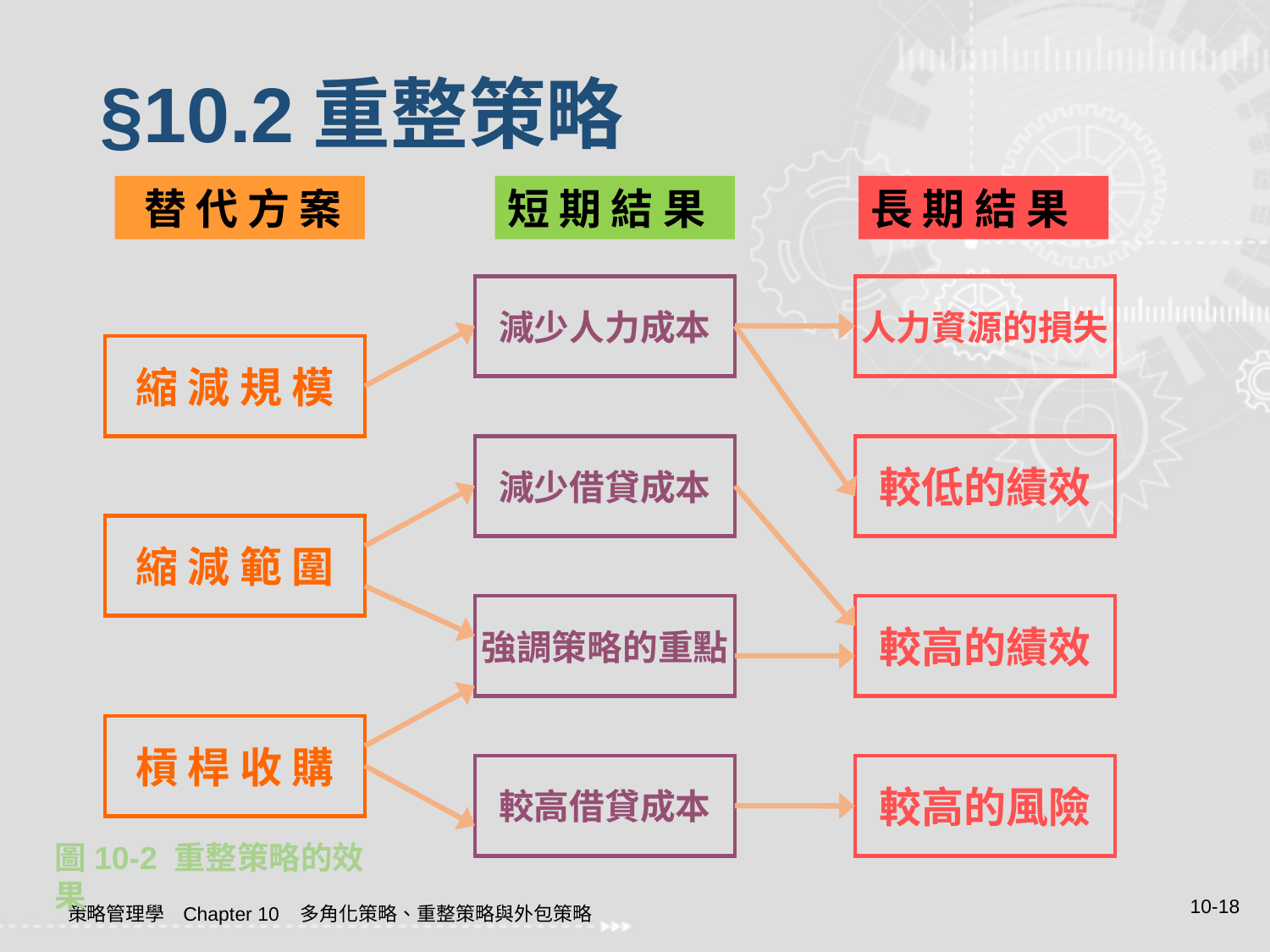

# §10.2重整策略
 替 代 方 案
短 期 結 果
長 期 結 果
減少人力成本
人力資源的損失

縮 減 規 模
減少借貸成本
較低的績效

縮 減 範 圍

強調策略的重點
較高的績效

槓 桿 收 購
較高借貸成本
較高的風險

圖10-2 重整策略的效果
10-18
策略管理學   Chapter 10   多角化策略、重整策略與外包策略